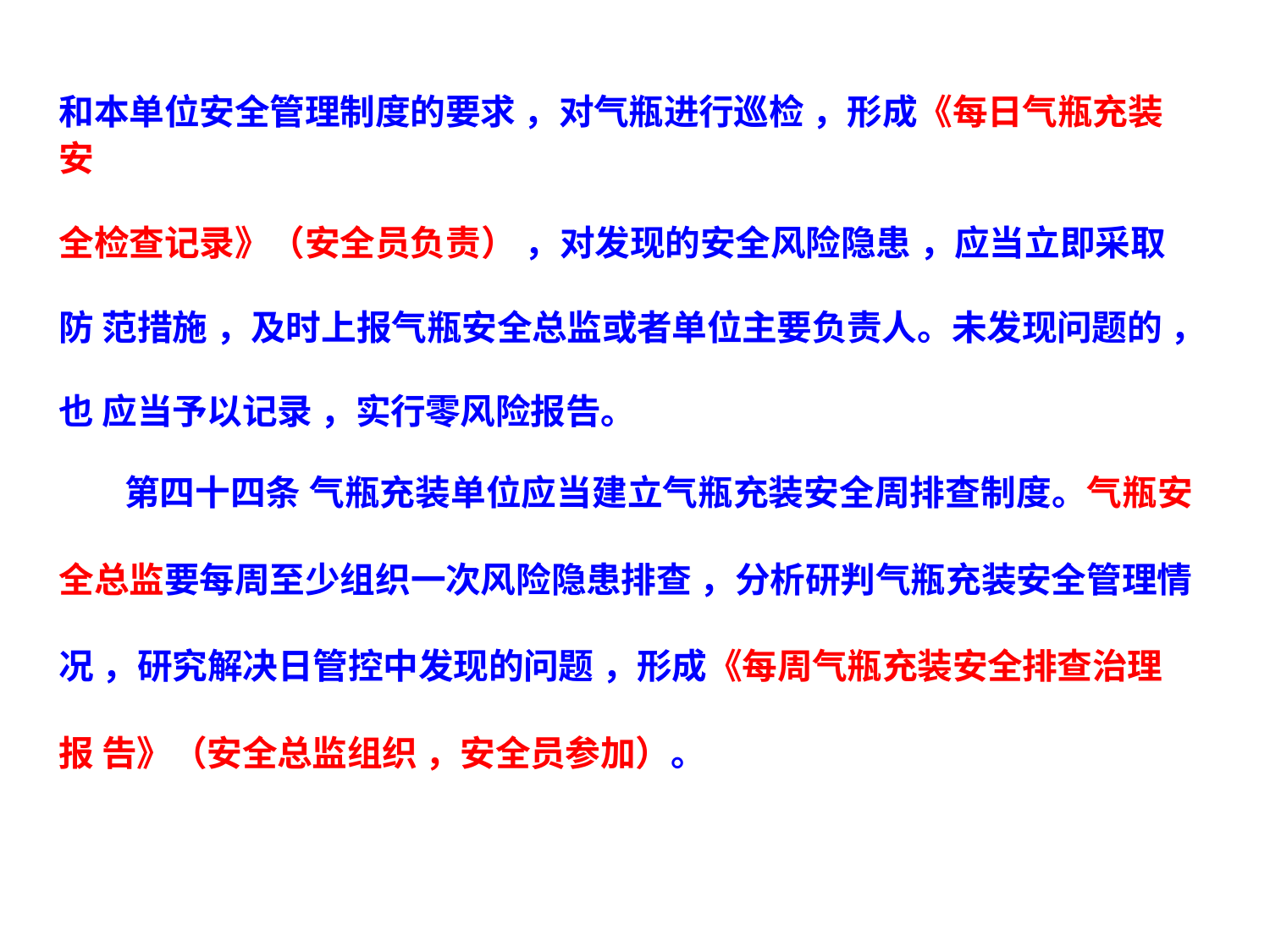

和本单位安全管理制度的要求 ，对气瓶进行巡检 ，形成《每日气瓶充装安
全检查记录》（安全员负责） ，对发现的安全风险隐患 ，应当立即采取防 范措施 ，及时上报气瓶安全总监或者单位主要负责人。未发现问题的 ，也 应当予以记录 ，实行零风险报告。

第四十四条 气瓶充装单位应当建立气瓶充装安全周排查制度。气瓶安
全总监要每周至少组织一次风险隐患排查 ，分析研判气瓶充装安全管理情 况 ，研究解决日管控中发现的问题 ，形成《每周气瓶充装安全排查治理报 告》（安全总监组织 ，安全员参加）。